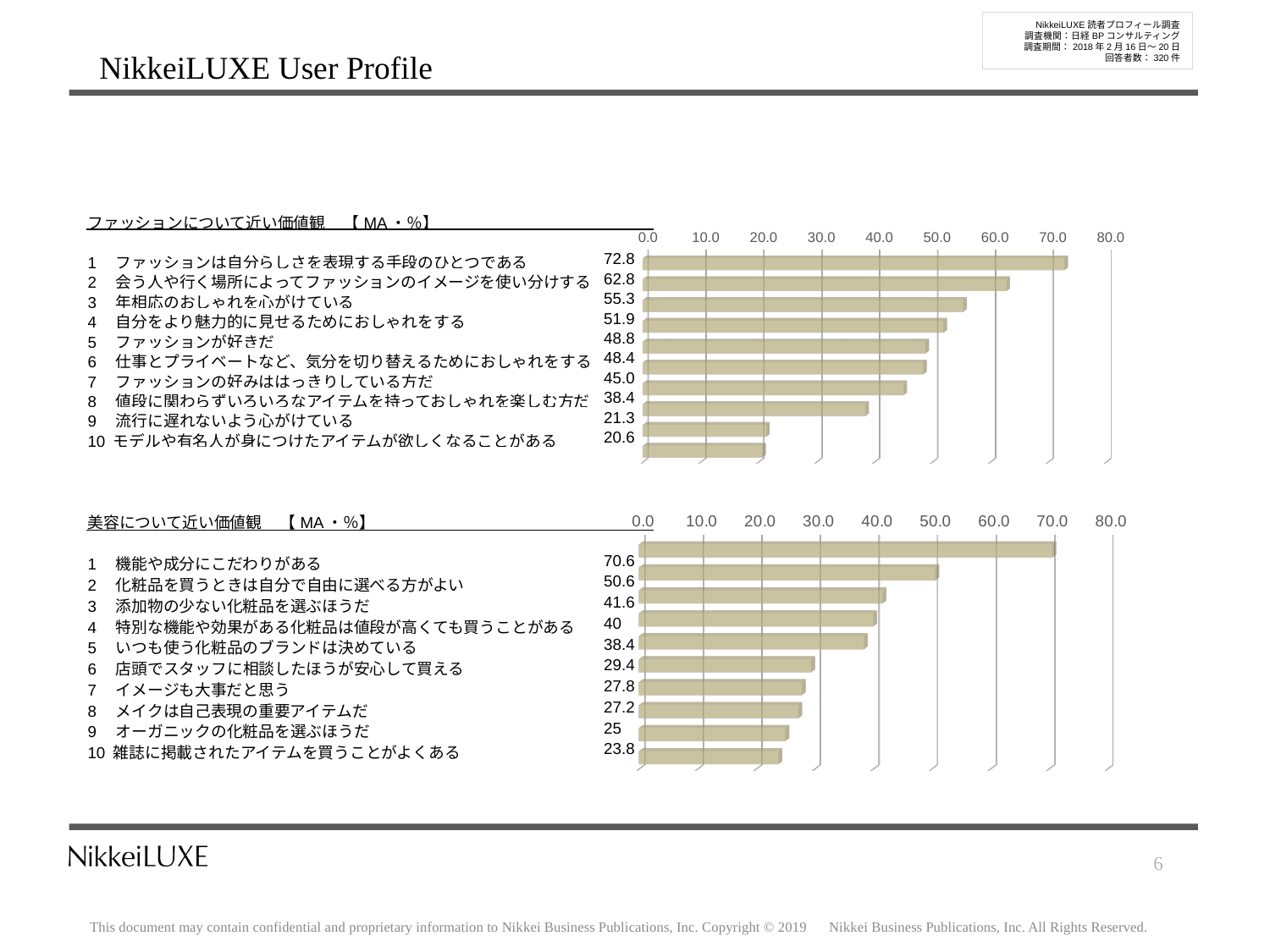

NikkeiLUXE読者プロフィール調査
調査機関：日経BPコンサルティング
調査期間：2018年2月16日～20日
回答者数：320件
NikkeiLUXE User Profile
| ファッションについて近い価値観 【MA・％】 |  |
| --- | --- |
|  |  |
| 1　ファッションは自分らしさを表現する手段のひとつである | 72.8 |
| 2　会う人や行く場所によってファッションのイメージを使い分けする | 62.8 |
| 3　年相応のおしゃれを心がけている | 55.3 |
| 4　自分をより魅力的に見せるためにおしゃれをする | 51.9 |
| 5　ファッションが好きだ | 48.8 |
| 6　仕事とプライベートなど、気分を切り替えるためにおしゃれをする | 48.4 |
| 7　ファッションの好みははっきりしている方だ | 45.0 |
| 8　値段に関わらずいろいろなアイテムを持っておしゃれを楽しむ方だ | 38.4 |
| 9　流行に遅れないよう心がけている | 21.3 |
| 10 モデルや有名人が身につけたアイテムが欲しくなることがある | 20.6 |

[unsupported chart]

[unsupported chart]

| 美容について近い価値観 【MA・％】 |  |
| --- | --- |
|  |  |
| 1　機能や成分にこだわりがある | 70.6 |
| 2　化粧品を買うときは自分で自由に選べる方がよい | 50.6 |
| 3　添加物の少ない化粧品を選ぶほうだ | 41.6 |
| 4　特別な機能や効果がある化粧品は値段が高くても買うことがある | 40 |
| 5　いつも使う化粧品のブランドは決めている | 38.4 |
| 6　店頭でスタッフに相談したほうが安心して買える | 29.4 |
| 7　イメージも大事だと思う | 27.8 |
| 8　メイクは自己表現の重要アイテムだ | 27.2 |
| 9　オーガニックの化粧品を選ぶほうだ | 25 |
| 10 雑誌に掲載されたアイテムを買うことがよくある | 23.8 |
6
This document may contain confidential and proprietary information to Nikkei Business Publications, Inc. Copyright © 2019　Nikkei Business Publications, Inc. All Rights Reserved.